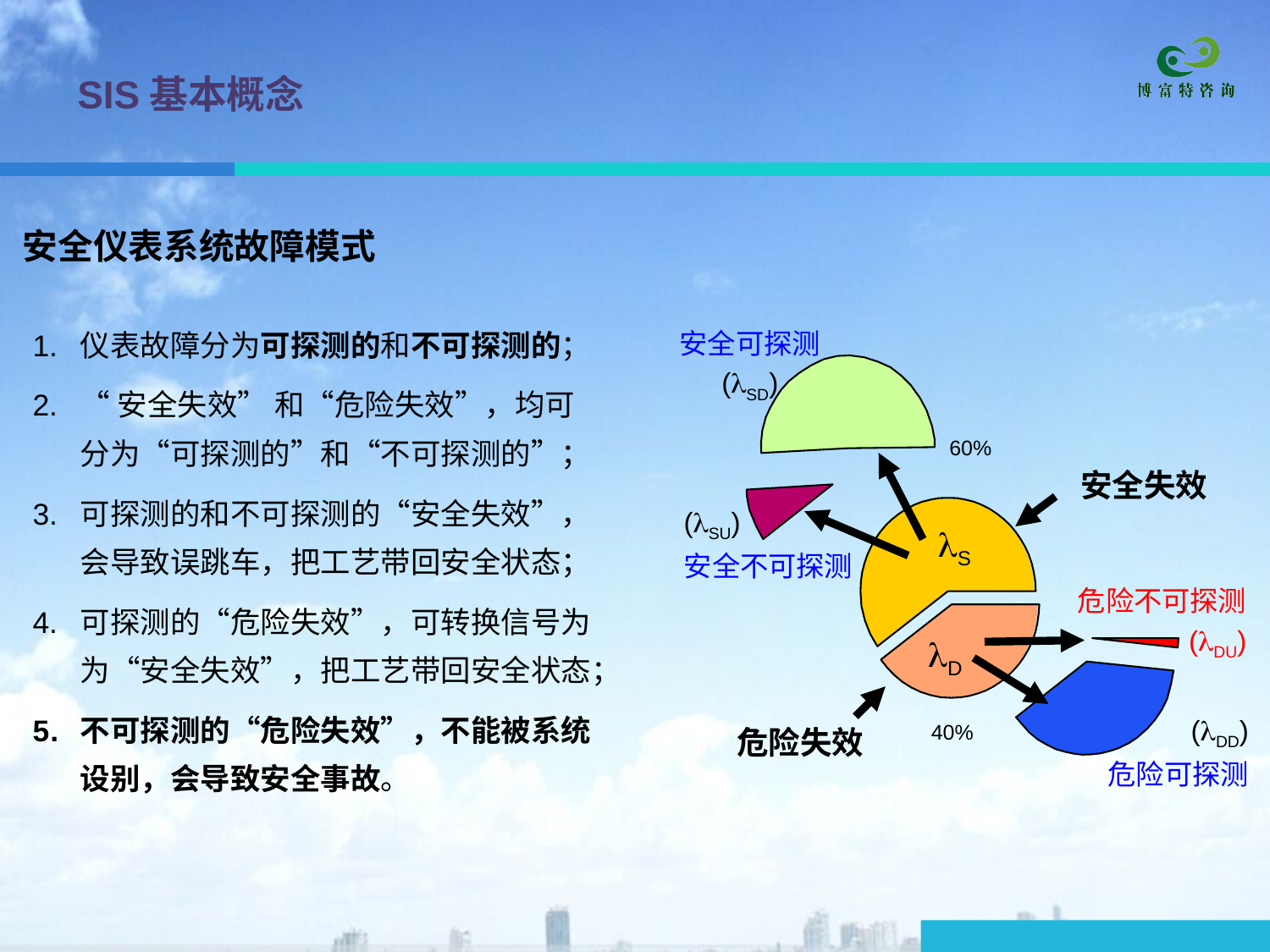

SIS基本概念
安全仪表系统故障模式
仪表故障分为可探测的和不可探测的；
“安全失效” 和“危险失效”，均可分为“可探测的”和“不可探测的”；
可探测的和不可探测的“安全失效”，会导致误跳车，把工艺带回安全状态；
可探测的“危险失效”，可转换信号为为“安全失效”，把工艺带回安全状态；
不可探测的“危险失效”，不能被系统设别，会导致安全事故。
安全可探测
(λSD)

60%

安全失效

(λSU)
安全不可探测

λS
危险不可探测
(λDU)

λD

(λDD)
危险可探测
40%
危险失效